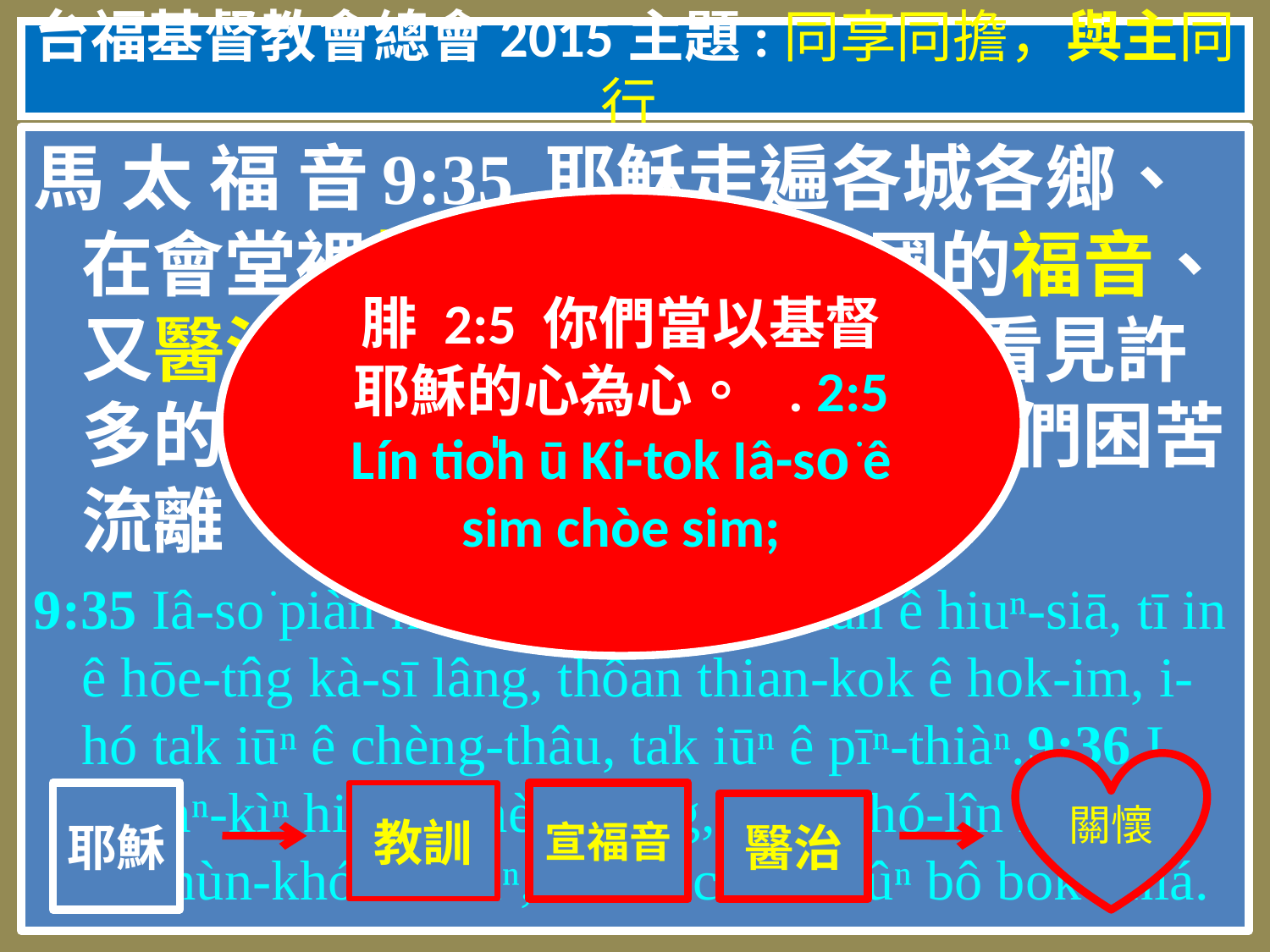

# 台福基督教會總會2015主題:同享同擔，與主同行
馬 太 福 音9:35 耶穌走遍各城各鄉、在會堂裡教訓人、宣講天國的福音、又醫治各樣的病症。9:36 他看見許多的人、就憐憫他們．因為他們困苦流離、如同羊沒有牧人一般。
9:35 Iâ-so͘ piàn kiâⁿ chiah ê siâⁿ chiah ê hiuⁿ-siā, tī in ê hōe-tn̂g kà-sī lâng, thôan thian-kok ê hok-im, i-hó ta̍k iūⁿ ê chèng-thâu, ta̍k iūⁿ ê pīⁿ-thiàⁿ.9:36 I khòaⁿ-kìⁿ hiah ê chèng lâng, chiū khó-lîn in; in-ūi in khùn-khó͘ sì-sòaⁿ, chhin-chhiūⁿ iûⁿ bô bo̍k-chiá.

腓 2:5 你們當以基督耶穌的心為心。  . 2:5 Lín tio̍h ū Ki-tok Iâ-so͘ ê sim chòe sim;

關懷
耶穌
教訓
宣福音
醫治